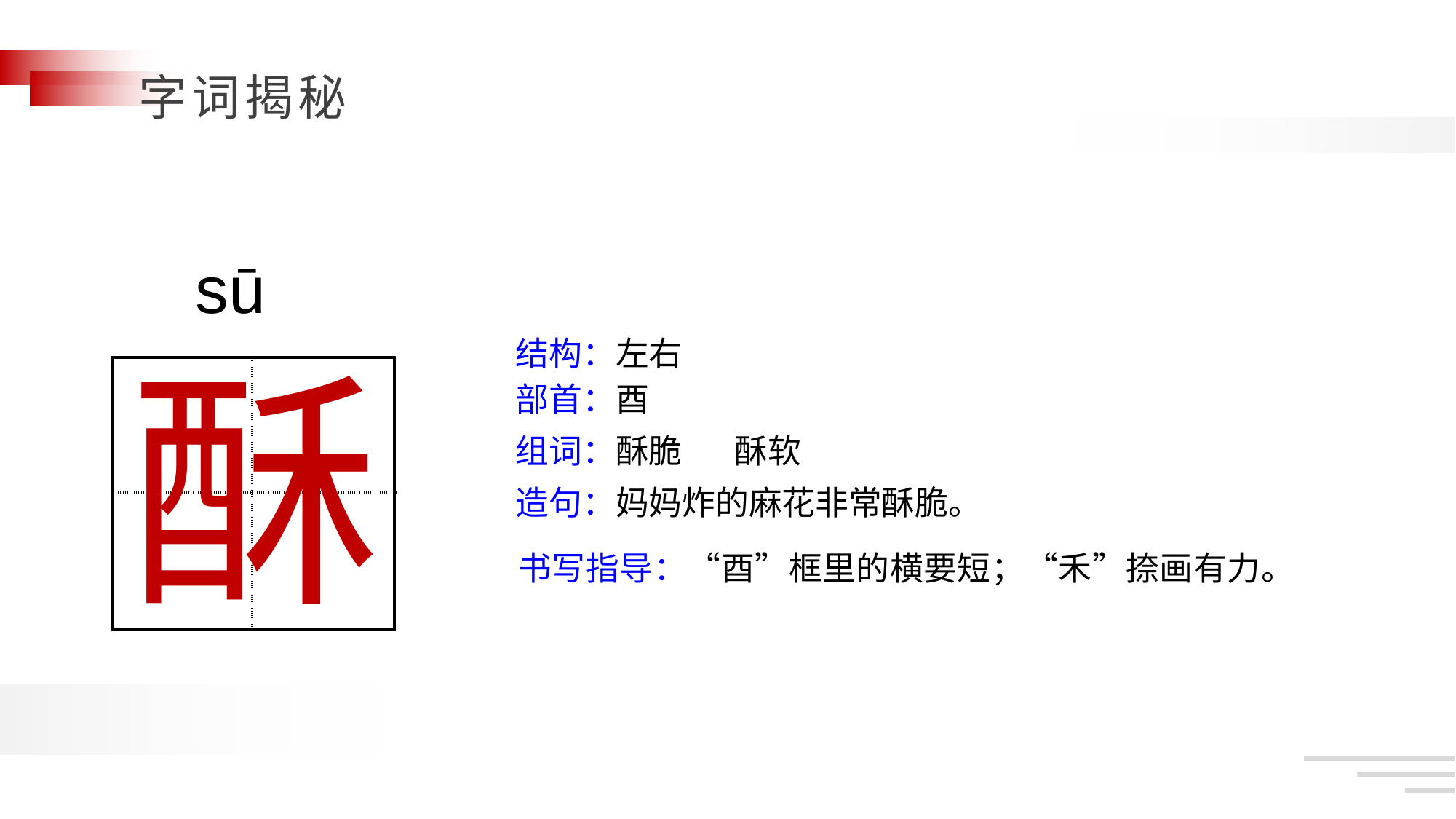

sū
酥
结构：左右
|  |  |
| --- | --- |
|  |  |
部首：酉

组词：酥脆       酥软
造句：妈妈炸的麻花非常酥脆。
书写指导：“酉”框里的横要短；“禾”捺画有力。